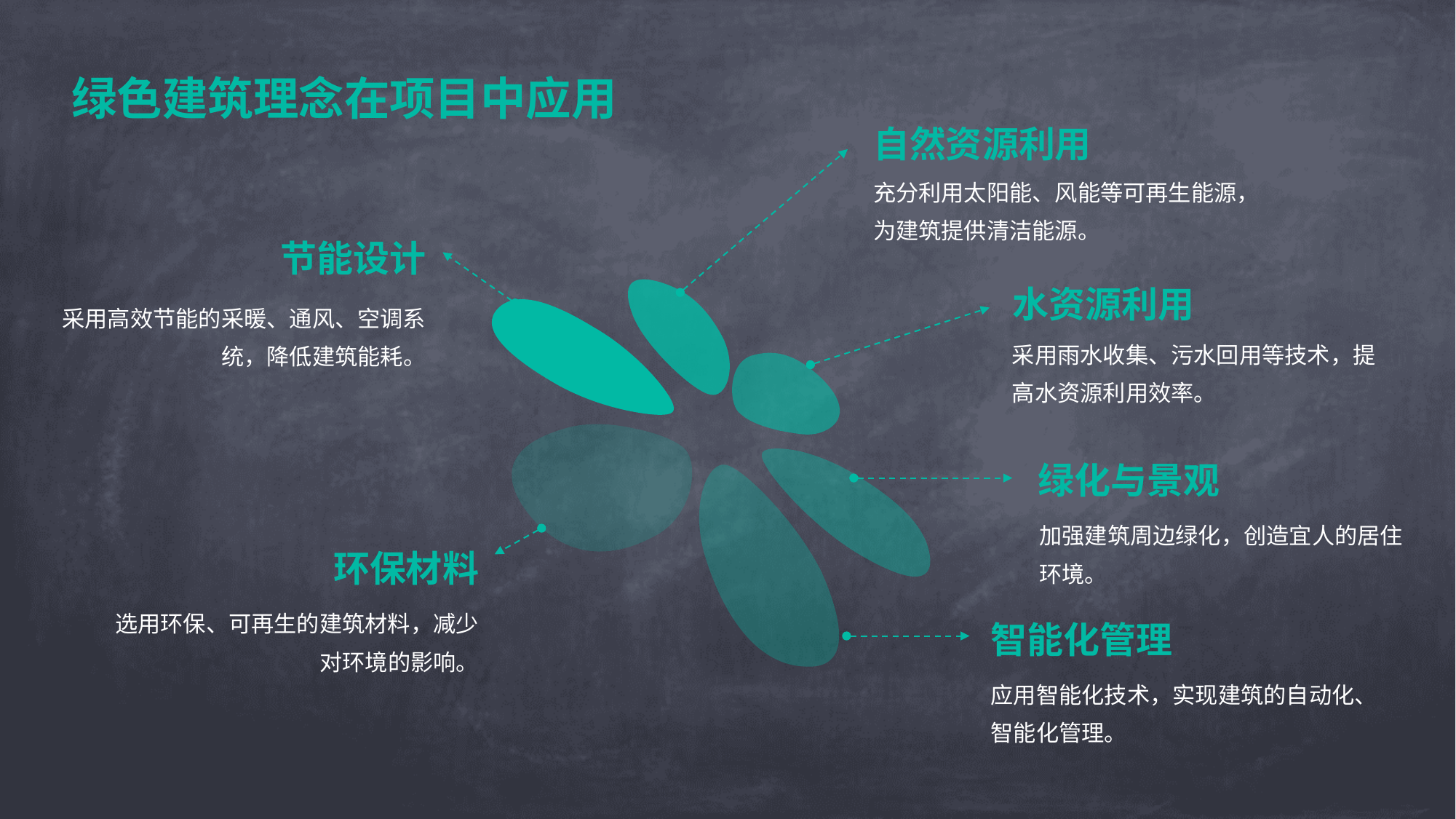

绿色建筑理念在项目中应用
自然资源利用
充分利用太阳能、风能等可再生能源，为建筑提供清洁能源。
节能设计
水资源利用

采用高效节能的采暖、通风、空调系统，降低建筑能耗。

采用雨水收集、污水回用等技术，提高水资源利用效率。

绿化与景观

加强建筑周边绿化，创造宜人的居住环境。
环保材料

选用环保、可再生的建筑材料，减少对环境的影响。
智能化管理
应用智能化技术，实现建筑的自动化、智能化管理。